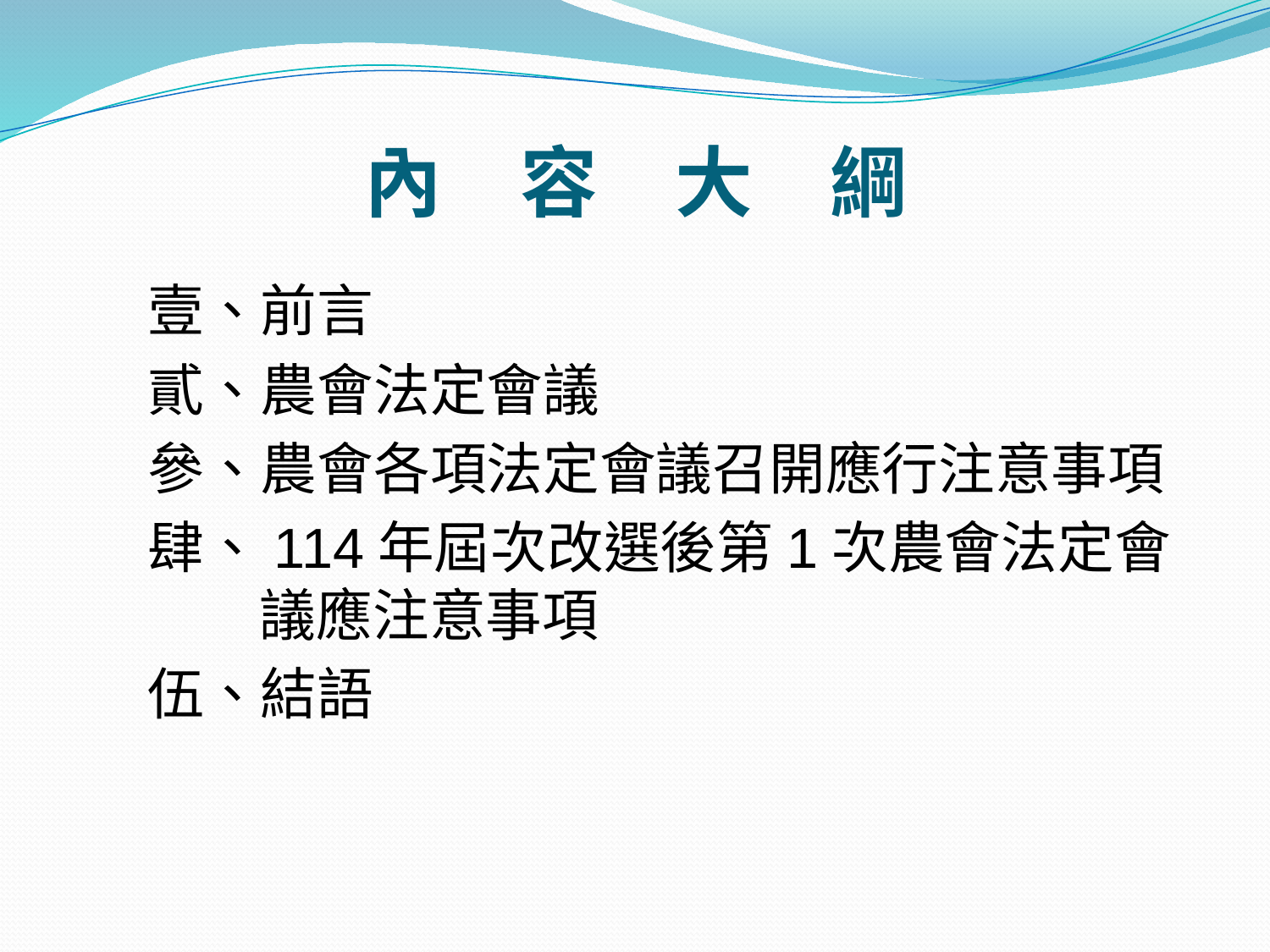

# 內　容　大　綱
壹、前言
貳、農會法定會議
參、農會各項法定會議召開應行注意事項
肆、114年屆次改選後第1次農會法定會議應注意事項
伍、結語